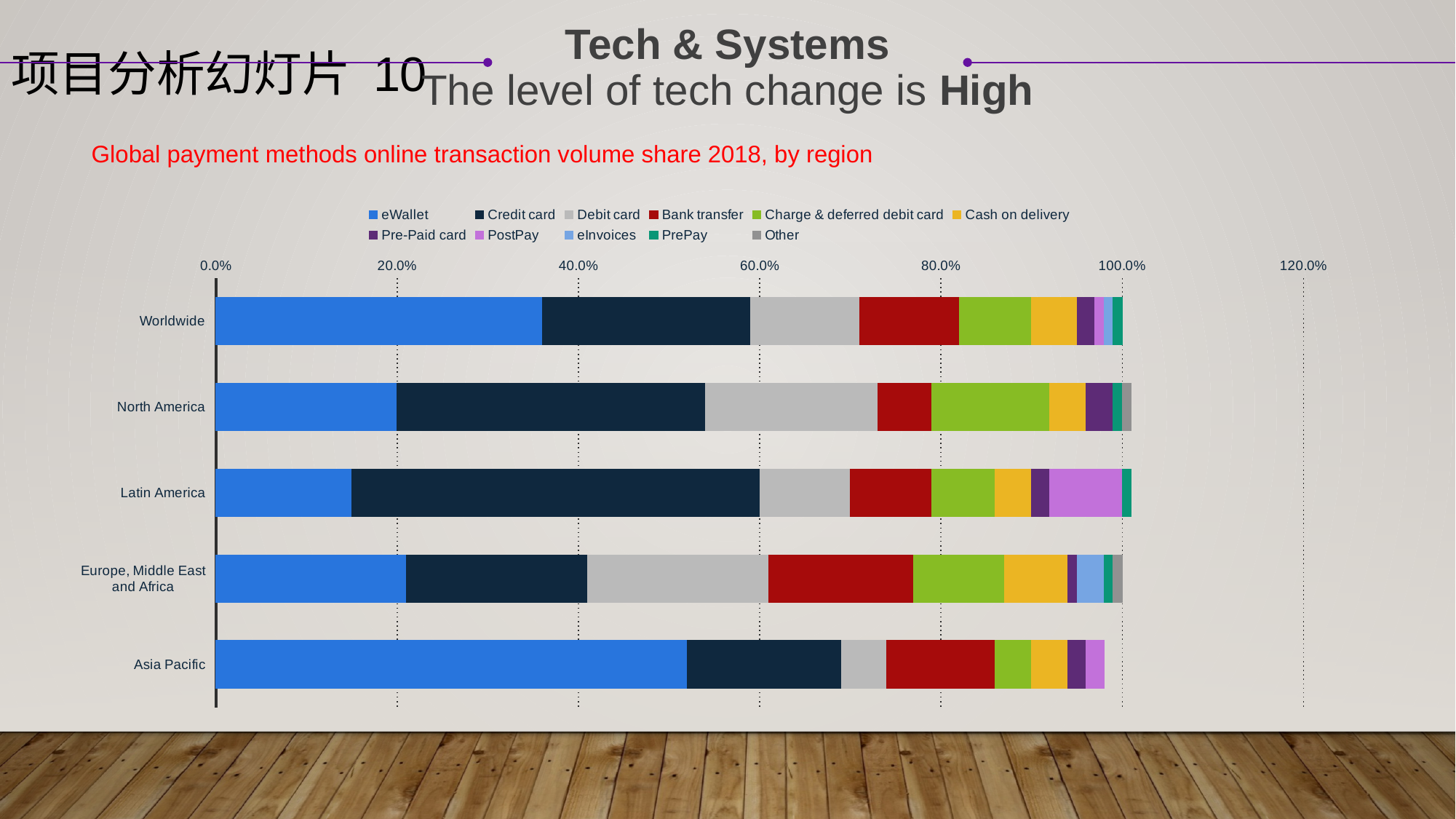

Tech & Systems
The level of tech change is High
项目分析幻灯片 10
Global payment methods online transaction volume share 2018, by region

### Chart

| Category |
|---|

### Chart

| Category | eWallet | Credit card | Debit card | Bank transfer | Charge & deferred debit card | Cash on delivery | Pre-Paid card | PostPay | eInvoices | PrePay | Other |
|---|---|---|---|---|---|---|---|---|---|---|---|
| Worldwide | 0.36000000000000004 | 0.23 | 0.12000000000000001 | 0.11 | 0.08000000000000002 | 0.05 | 0.020000000000000004 | 0.010000000000000002 | 0.010000000000000002 | 0.010000000000000002 | 0.0 |
| North America | 0.2 | 0.34 | 0.19 | 0.060000000000000005 | 0.13 | 0.04000000000000001 | 0.030000000000000002 | 0.0 | 0.0 | 0.010000000000000002 | 0.010000000000000002 |
| Latin America | 0.15000000000000002 | 0.45 | 0.1 | 0.09000000000000001 | 0.07000000000000002 | 0.04000000000000001 | 0.020000000000000004 | 0.08000000000000002 | 0.0 | 0.010000000000000002 | 0.0 |
| Europe, Middle East and Africa | 0.21000000000000002 | 0.2 | 0.2 | 0.16 | 0.1 | 0.07000000000000002 | 0.010000000000000002 | 0.0 | 0.030000000000000002 | 0.010000000000000002 | 0.010000000000000002 |
| Asia Pacific | 0.52 | 0.17 | 0.05 | 0.12000000000000001 | 0.04000000000000001 | 0.04000000000000001 | 0.020000000000000004 | 0.020000000000000004 | 0.0 | 0.0 | 0.0 |